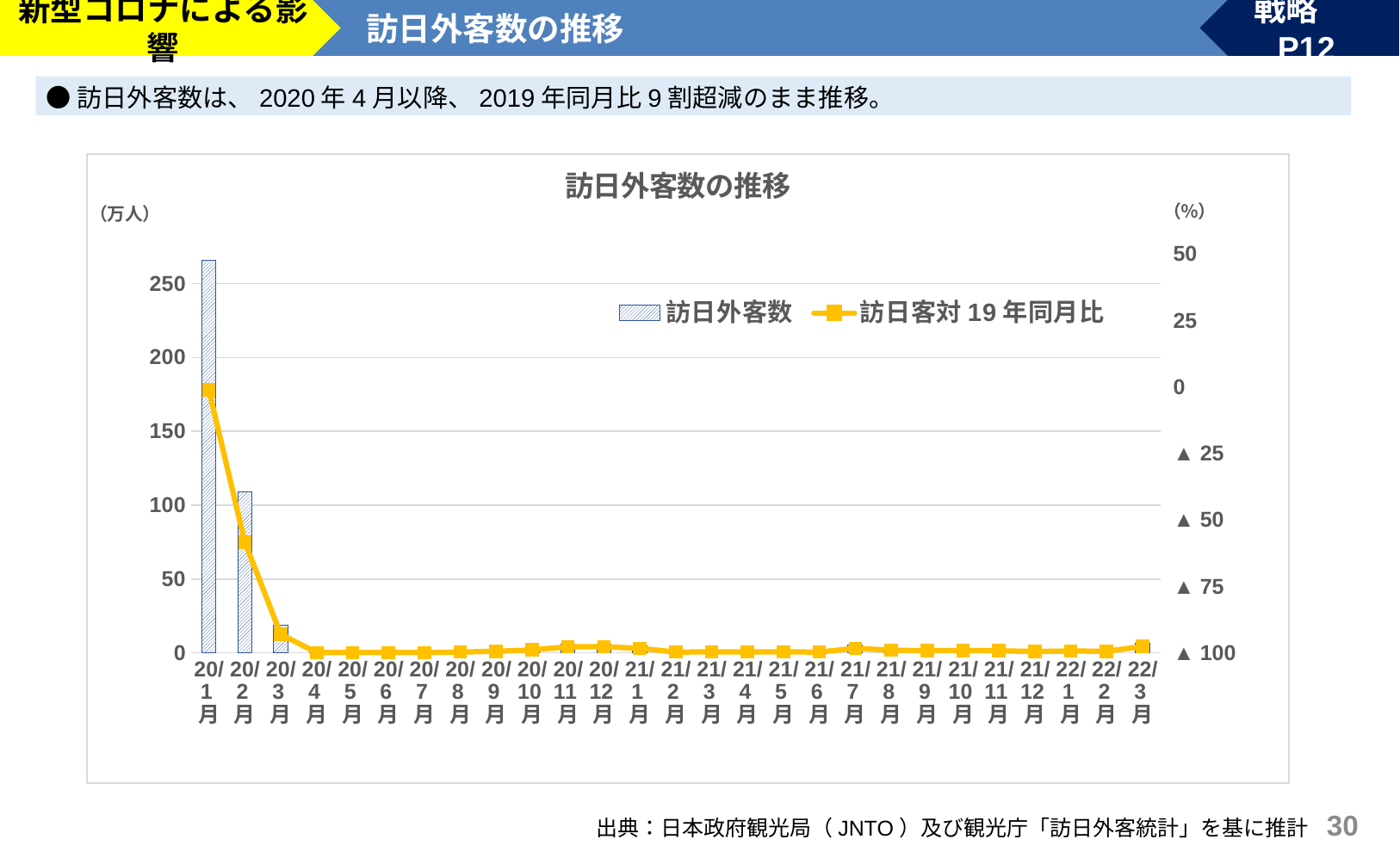

新型コロナによる影響
訪日外客数の推移
戦略　P12
●訪日外客数は、2020年4月以降、2019年同月比9割超減のまま推移。

### Chart: 訪日外客数の推移

| Category | 訪日外客数 | 訪日客対19年同月比 |
|---|---|---|
| 20/1月 | 266.0 | -1.1 |
| 20/2月 | 109.0 | -58.3 |
| 20/3月 | 19.0 | -93.0 |
| 20/4月 | 0.3 | -99.9 |
| 20/5月 | 0.2 | -99.9 |
| 20/6月 | 0.3 | -99.9 |
| 20/7月 | 0.4 | -99.9 |
| 20/8月 | 0.9 | -99.7 |
| 20/9月 | 1.4 | -99.4 |
| 20/10月 | 2.7 | -98.9 |
| 20/11月 | 5.7 | -97.7 |
| 20/12月 | 5.9 | -97.7 |
| 21/1月 | 4.7 | -98.3 |
| 21/2月 | 0.7 | -99.7 |
| 21/3月 | 1.2 | -99.6 |
| 21/4月 | 1.1 | -99.6 |
| 21/5月 | 1.0 | -99.6 |
| 21/6月 | 0.9 | -99.7 |
| 21/7月 | 5.1 | -98.3 |
| 21/8月 | 2.6 | -99.0 |
| 21/9月 | 1.8 | -99.2 |
| 21/10月 | 2.2 | -99.1 |
| 21/11月 | 2.1 | -99.2 |
| 21/12月 | 1.2 | -99.5 |
| 22/1月 | 1.8 | -99.3 |
| 22/2月 | 1.7 | -99.4 |
| 22/3月 | 6.6 | -97.6 |
30
出典：日本政府観光局（JNTO）及び観光庁「訪日外客統計」を基に推計